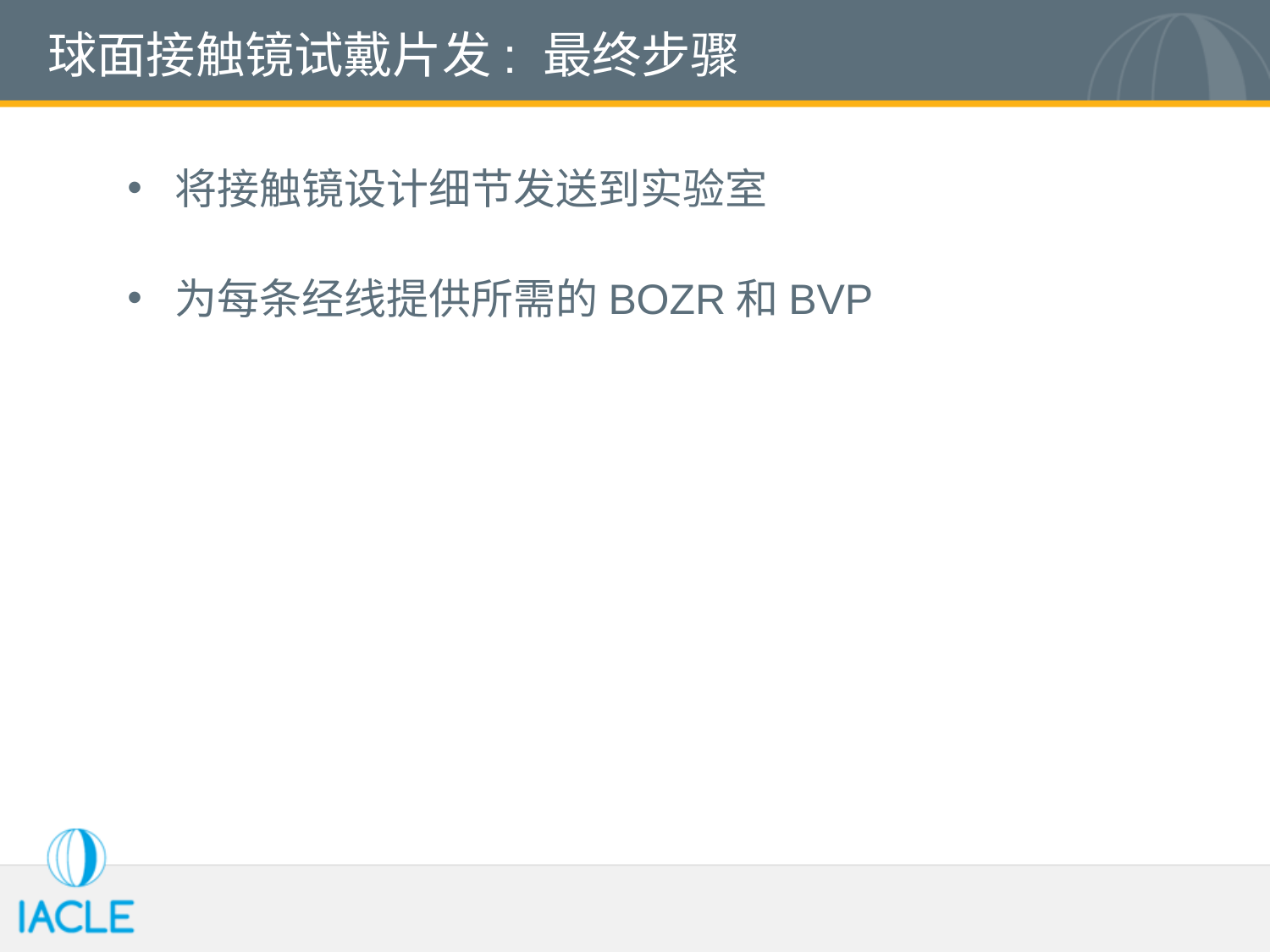

# 球面接触镜试戴片发: 最终步骤
将接触镜设计细节发送到实验室
为每条经线提供所需的BOZR和BVP